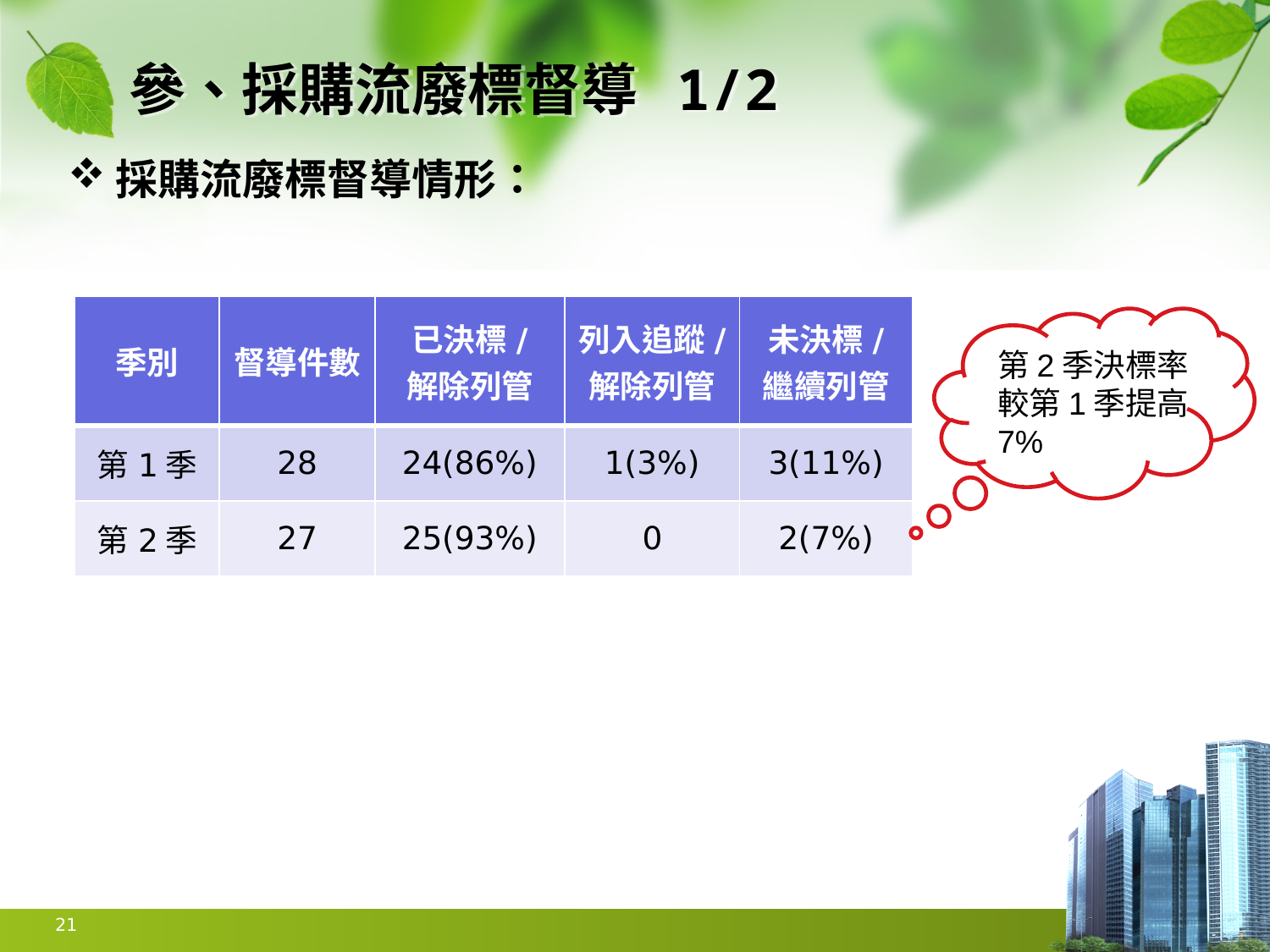

# 參、採購流廢標督導  1/2
採購流廢標督導情形：

| 季別 | 督導件數 | 已決標/ 解除列管 | 列入追蹤/ 解除列管 | 未決標/ 繼續列管 |
| --- | --- | --- | --- | --- |
| 第1季 | 28 | 24(86%) | 1(3%) | 3(11%) |
| 第2季 | 27 | 25(93%) | 0 | 2(7%) |

第2季決標率較第1季提高7%
21